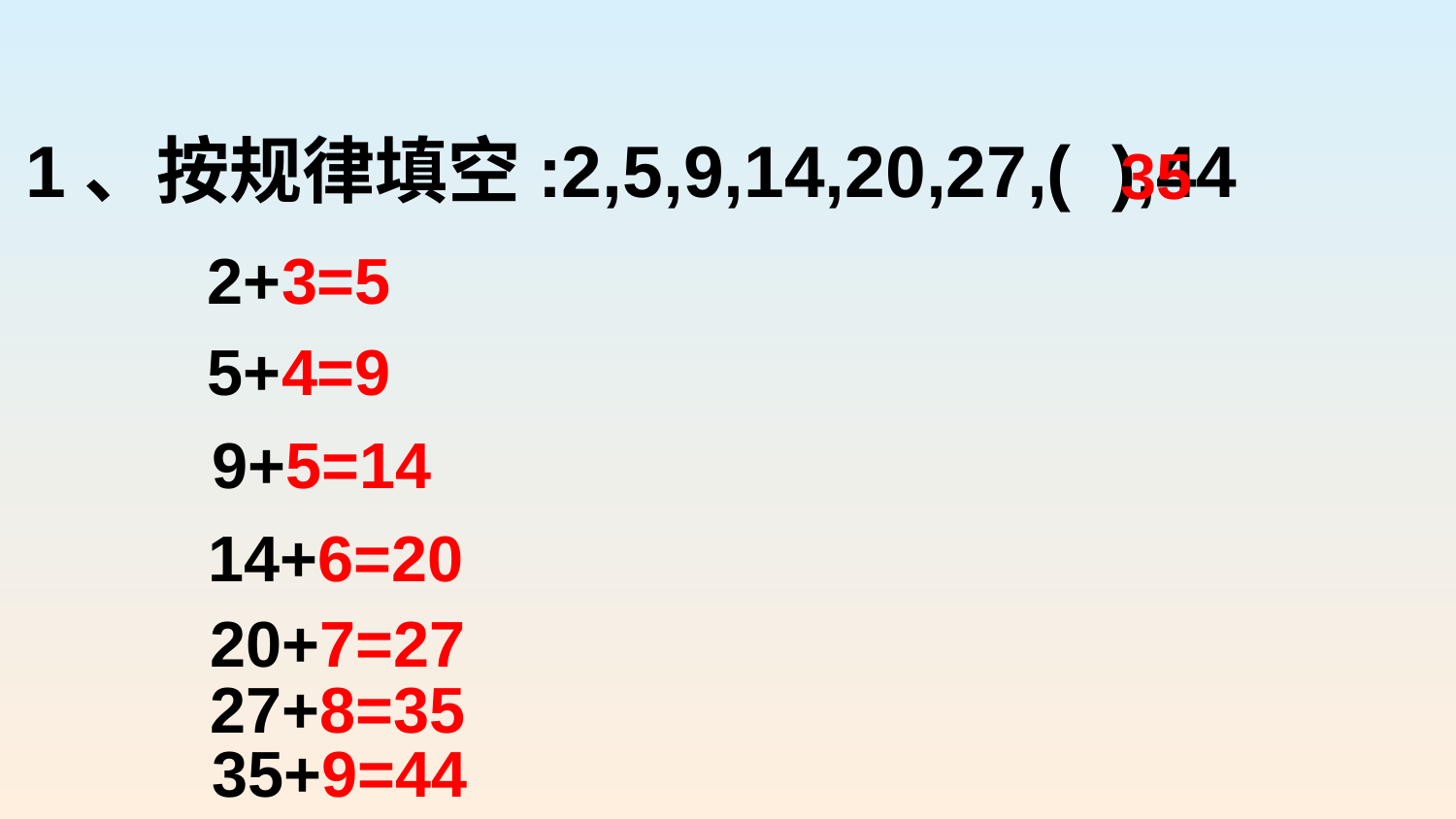

1、按规律填空:2,5,9,14,20,27,(  ),44
35
2+3=5
5+4=9
9+5=14
14+6=20
20+7=27
27+8=35
35+9=44